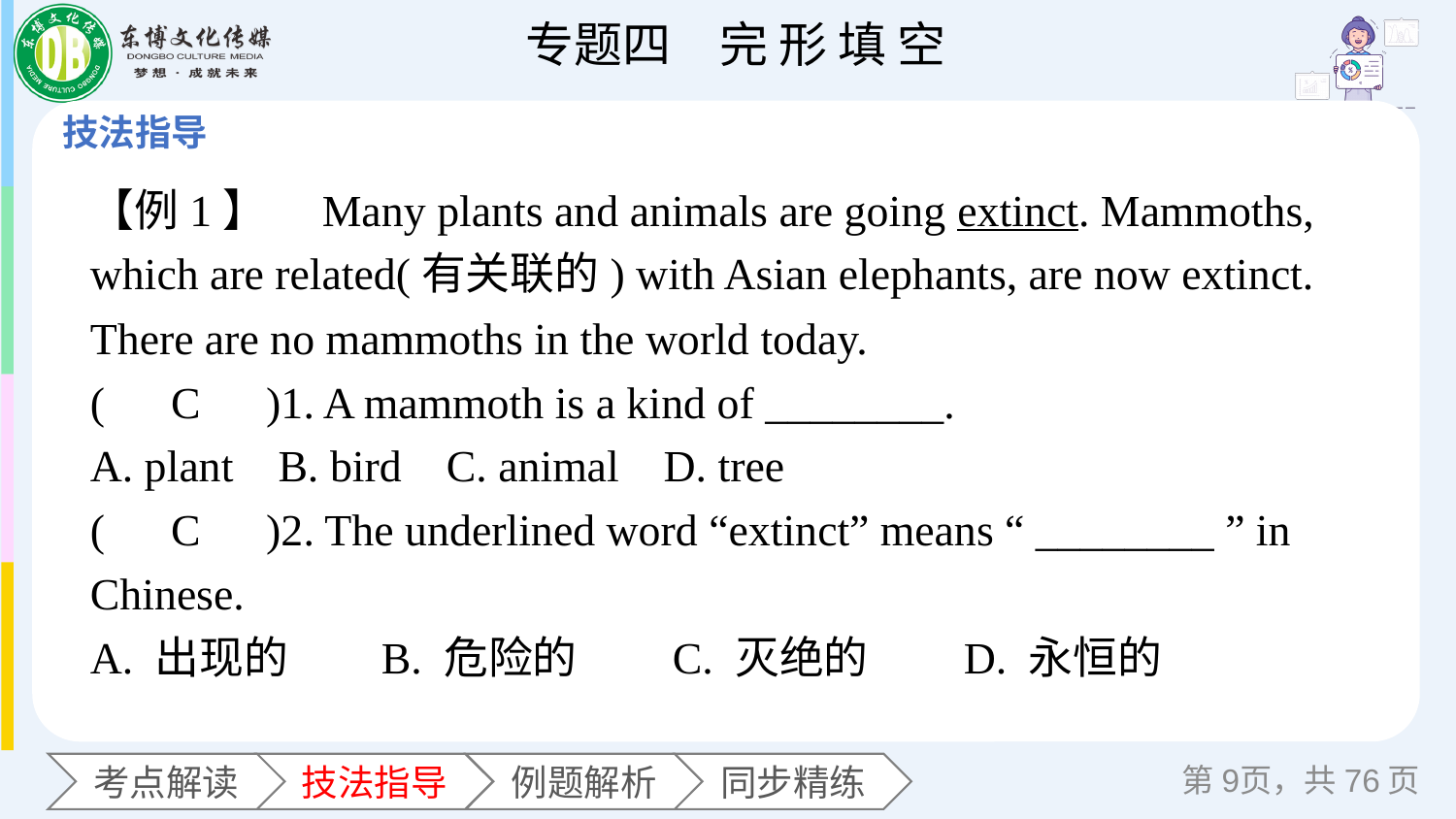

【例1】　Many plants and animals are going extinct. Mammoths, which are related(有关联的) with Asian elephants, are now extinct. There are no mammoths in the world today.
(　C　)1. A mammoth is a kind of ________.
A. plant    B. bird    C. animal    D. tree
(　C　)2. The underlined word “extinct” means “ ________ ” in Chinese.
A. 出现的    	B. 危险的	C. 灭绝的    	D. 永恒的
第9页，共76页